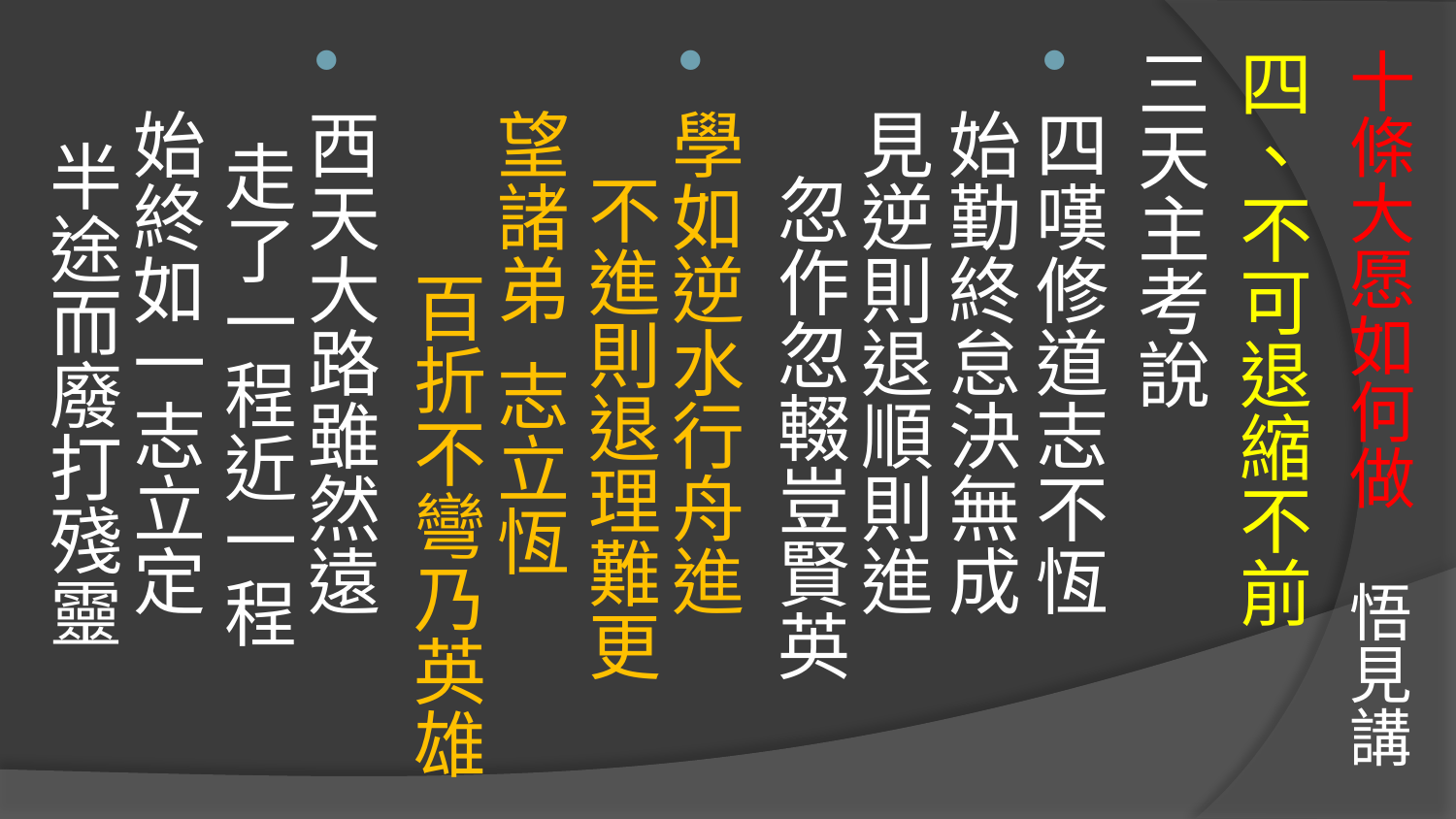

# 十條大愿如何做　悟見講
四、不可退縮不前
三天主考說
四嘆修道志不恆           始勤終怠決無成 
見逆則退順則進               忽作忽輟豈賢英
學如逆水行舟進               不進則退理難更 
望諸弟  志立恆                       百折不彎乃英雄
西天大路雖然遠             走了一程近一程 
始終如一志立定             半途而廢打殘靈